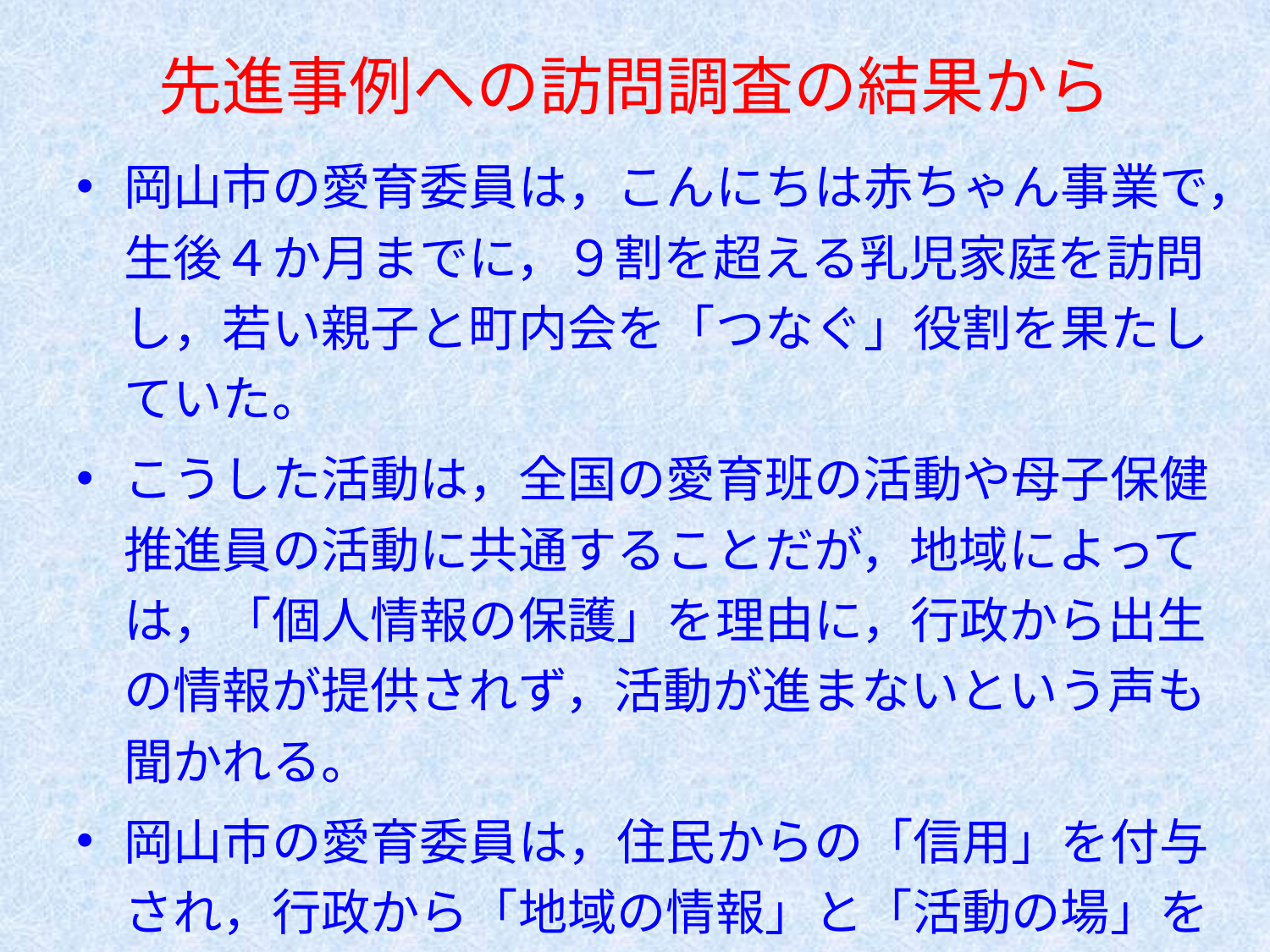

# 先進事例への訪問調査の結果から
岡山市の愛育委員は，こんにちは赤ちゃん事業で，生後４か月までに，９割を超える乳児家庭を訪問し，若い親子と町内会を「つなぐ」役割を果たしていた。
こうした活動は，全国の愛育班の活動や母子保健推進員の活動に共通することだが，地域によっては，「個人情報の保護」を理由に，行政から出生の情報が提供されず，活動が進まないという声も聞かれる。
岡山市の愛育委員は，住民からの「信用」を付与され，行政から「地域の情報」と「活動の場」を提供されることで，すばらしい活動が実践できていた！